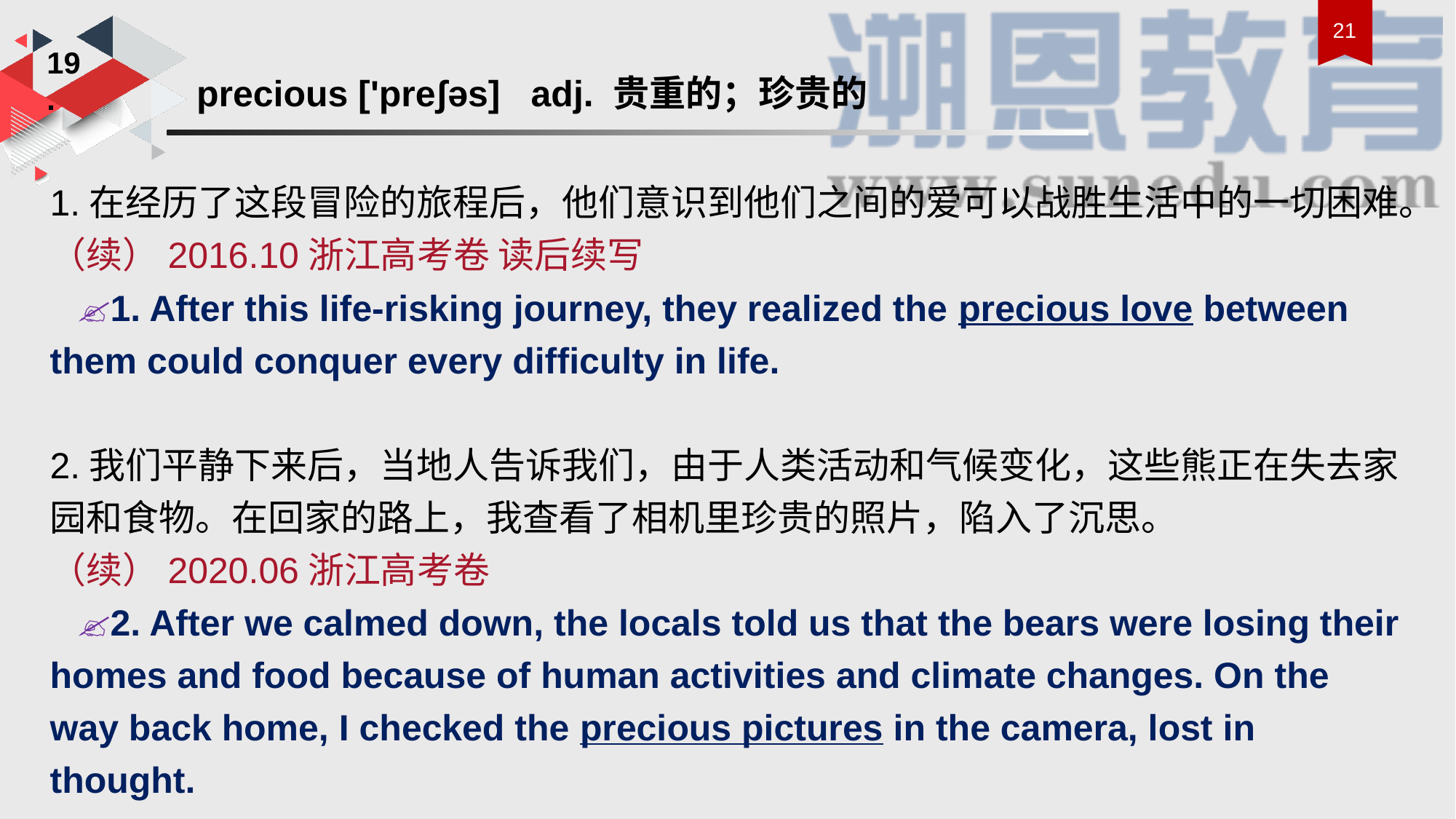

19.
precious ['preʃəs]   adj. 贵重的；珍贵的

1.在经历了这段冒险的旅程后，他们意识到他们之间的爱可以战胜生活中的一切困难。（续）2016.10浙江高考卷 读后续写
   ✍1. After this life-risking journey, they realized the precious love between them could conquer every difficulty in life.

2.我们平静下来后，当地人告诉我们，由于人类活动和气候变化，这些熊正在失去家园和食物。在回家的路上，我查看了相机里珍贵的照片，陷入了沉思。（续）2020.06浙江高考卷
   ✍2. After we calmed down, the locals told us that the bears were losing their homes and food because of human activities and climate changes. On the way back home, I checked the precious pictures in the camera, lost in thought.